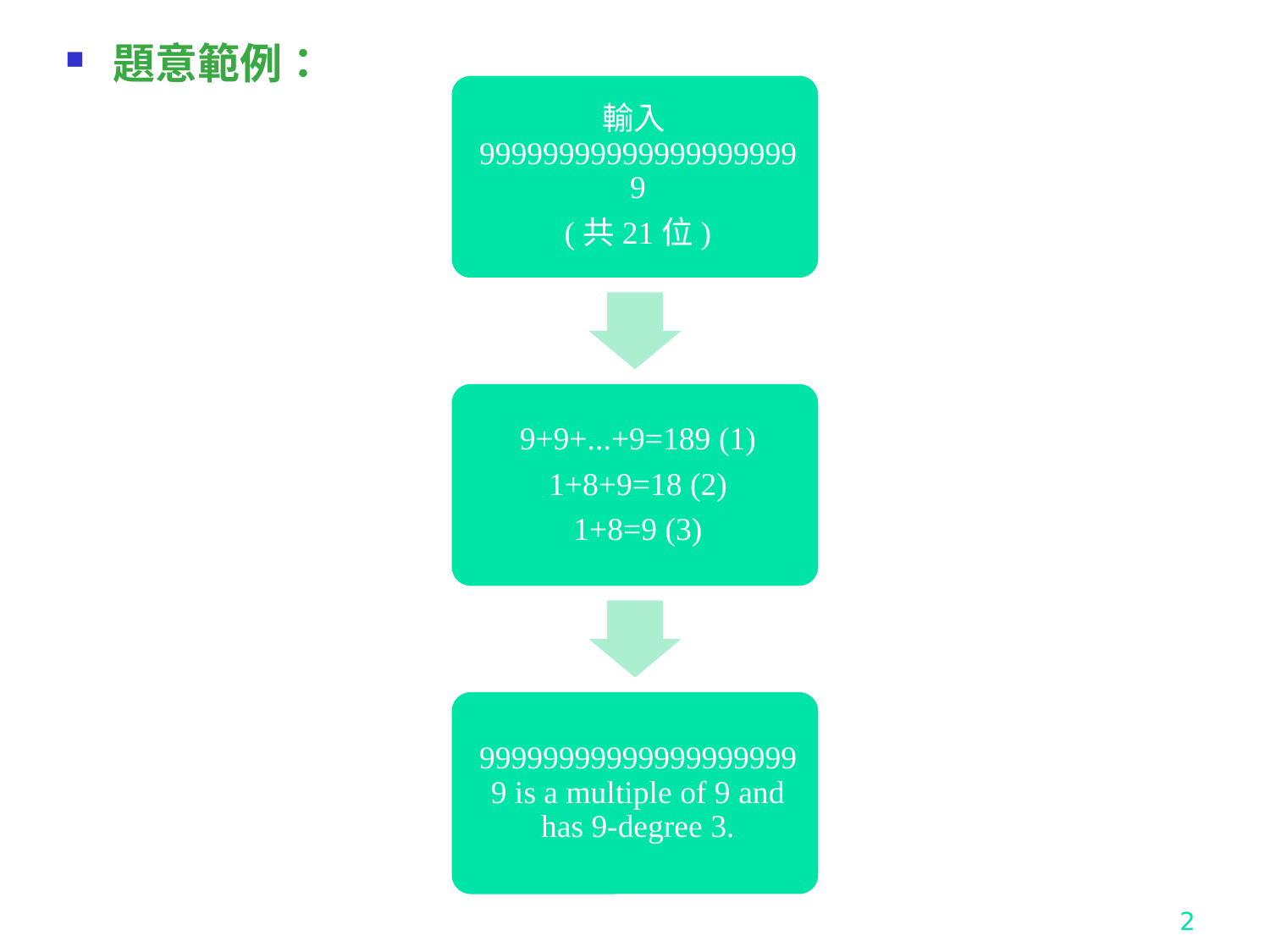

題意範例：
輸入999999999999999999999
(共21位)

9+9+...+9=189 (1)
1+8+9=18 (2)
1+8=9 (3)

999999999999999999999 is a multiple of 9 and has 9-degree 3.
2